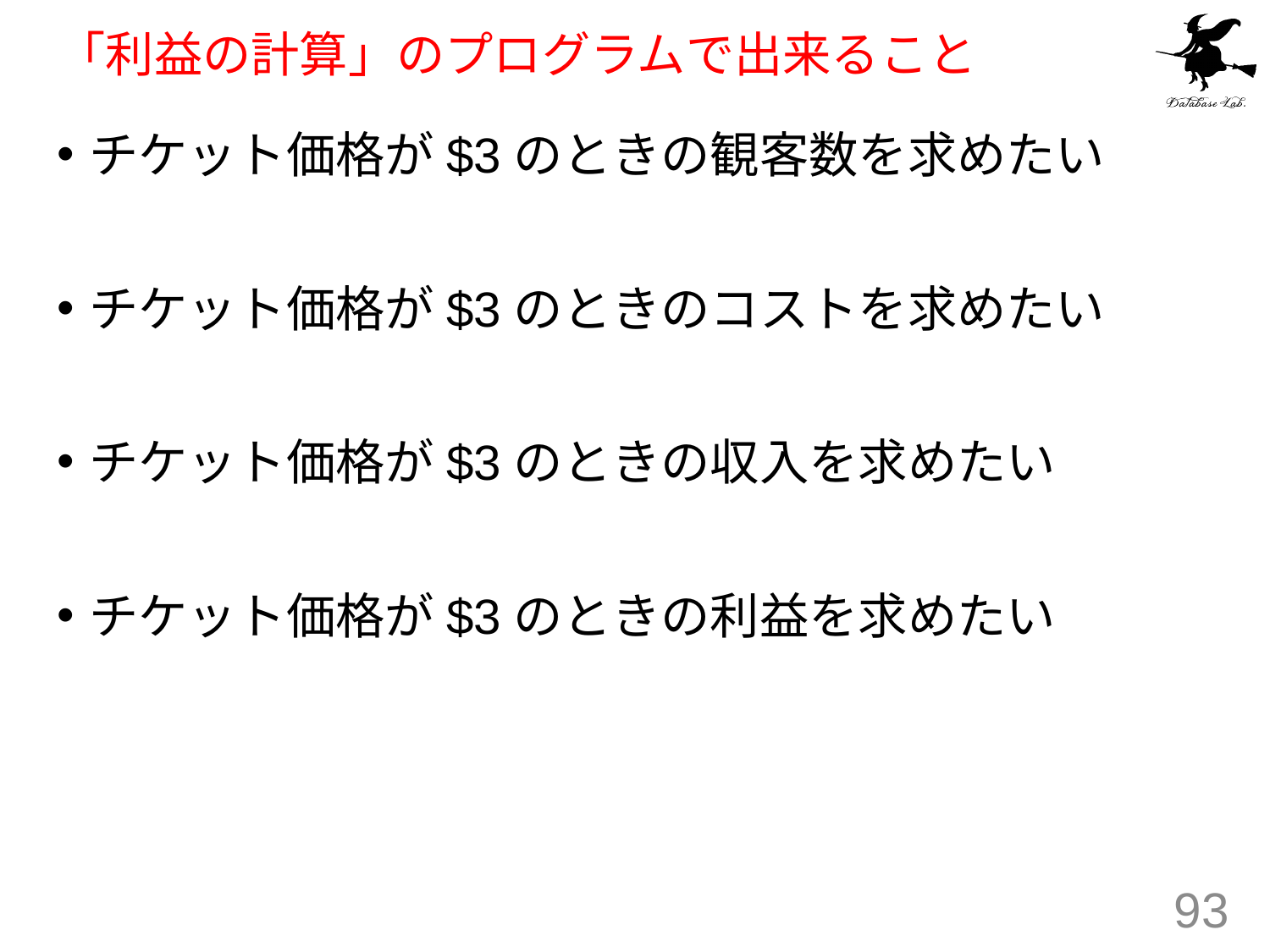

# 「利益の計算」のプログラムで出来ること
チケット価格が$3のときの観客数を求めたい

チケット価格が$3のときのコストを求めたい

チケット価格が$3のときの収入を求めたい

チケット価格が$3のときの利益を求めたい

93